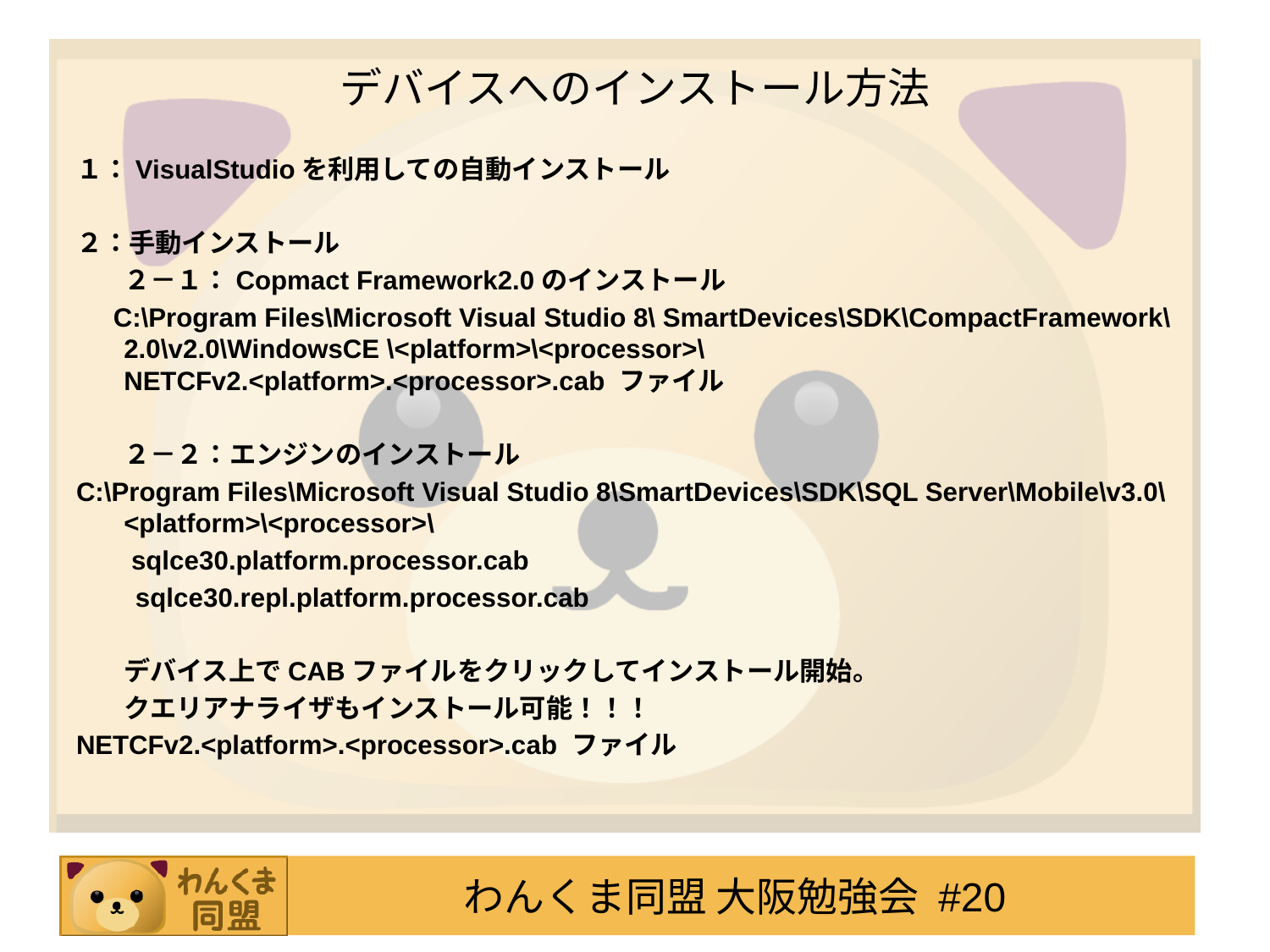

# デバイスへのインストール方法
１：VisualStudioを利用しての自動インストール

２：手動インストール
	２－１：Copmact Framework2.0のインストール
     C:\Program Files\Microsoft Visual Studio 8\ SmartDevices\SDK\CompactFramework\2.0\v2.0\WindowsCE \<platform>\<processor>\ NETCFv2.<platform>.<processor>.cab ファイル

	２－２：エンジンのインストール
C:\Program Files\Microsoft Visual Studio 8\SmartDevices\SDK\SQL Server\Mobile\v3.0\<platform>\<processor>\
	 sqlce30.platform.processor.cab
        sqlce30.repl.platform.processor.cab

	デバイス上でCABファイルをクリックしてインストール開始。
	クエリアナライザもインストール可能！！！
NETCFv2.<platform>.<processor>.cab ファイル